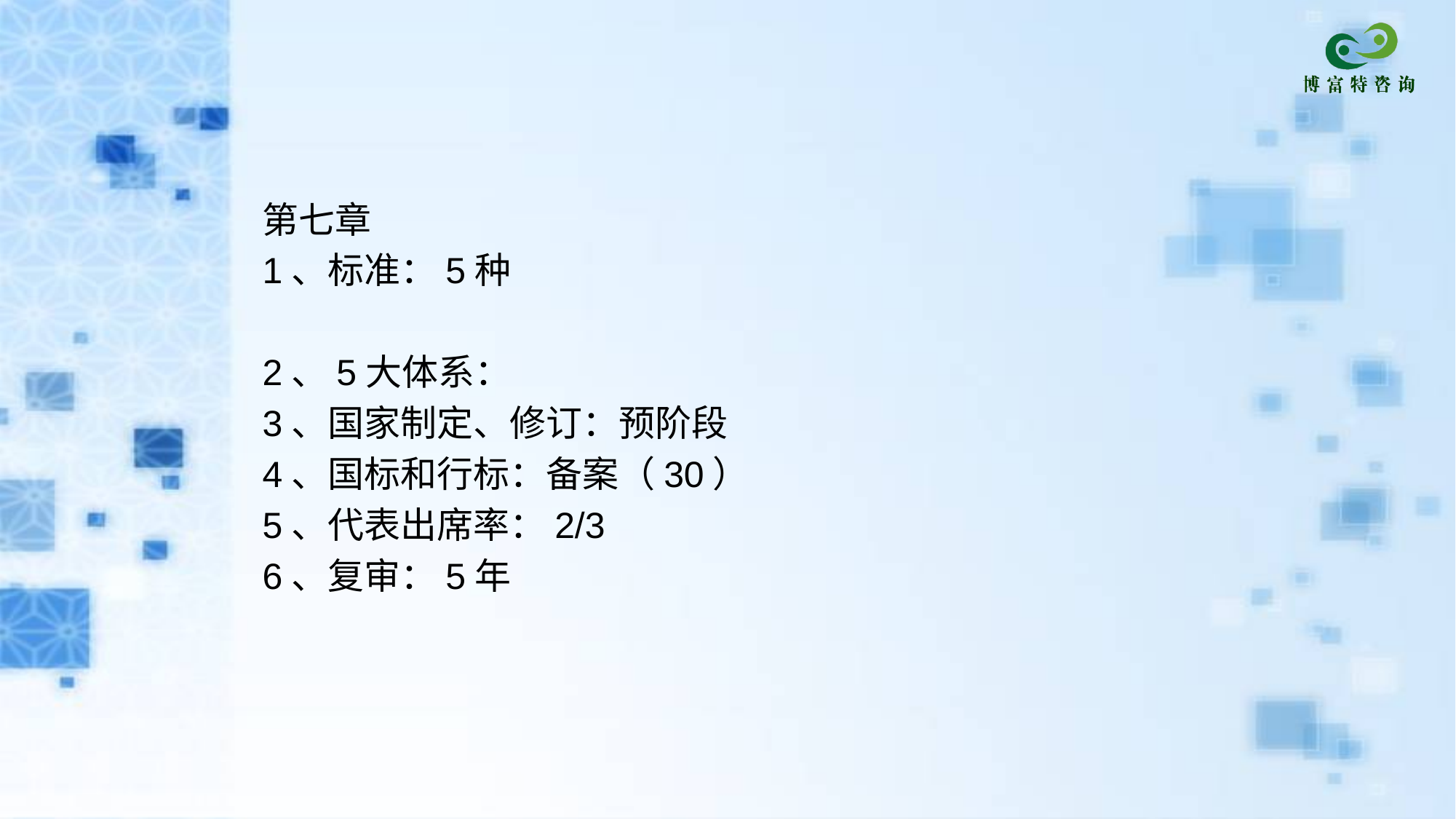

第七章
1、标准：5种

2、5大体系：
3、国家制定、修订：预阶段
4、国标和行标：备案（30）
5、代表出席率：2/3
6、复审：5年